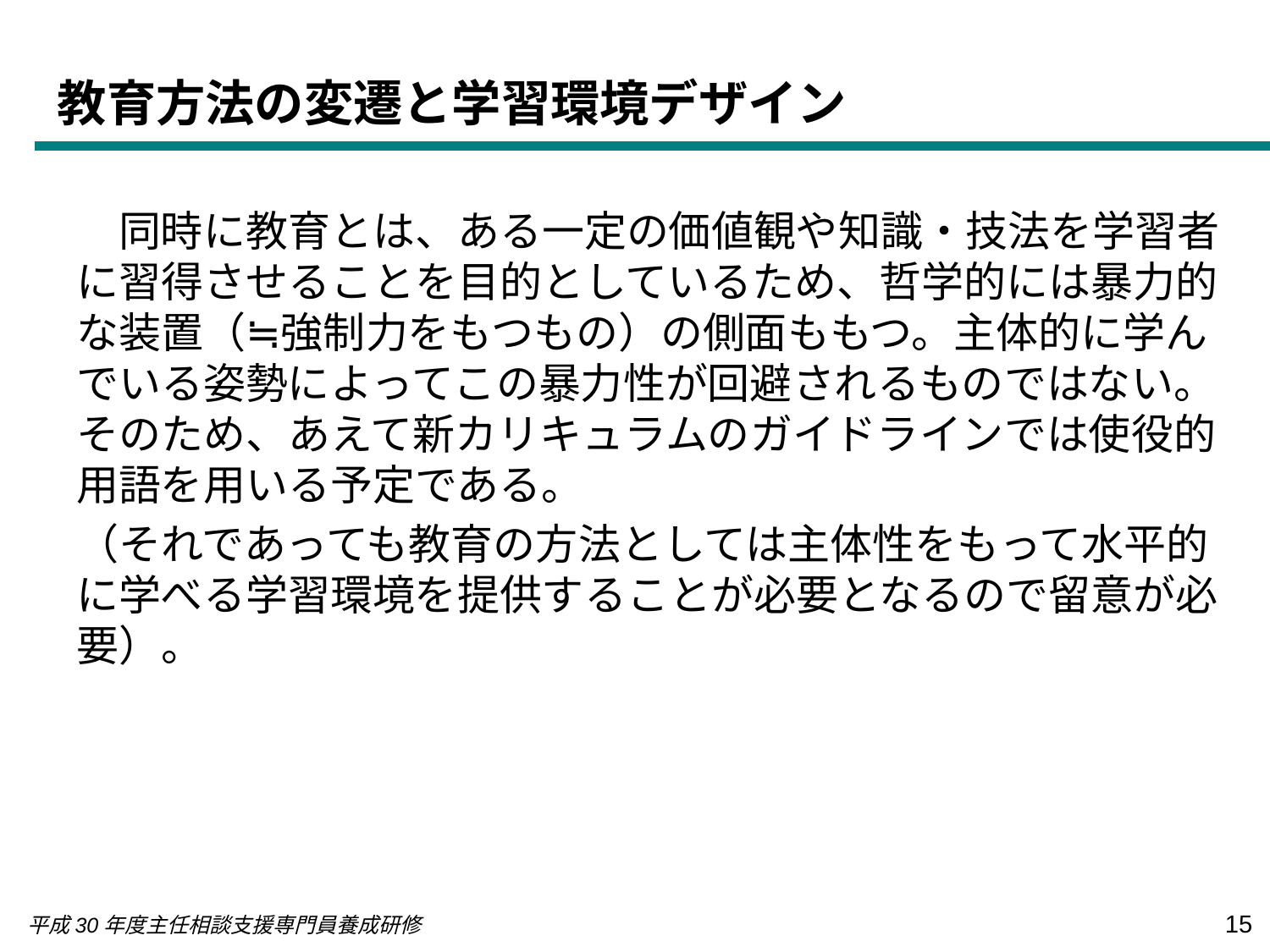

教育方法の変遷と学習環境デザイン
　同時に教育とは、ある一定の価値観や知識・技法を学習者に習得させることを目的としているため、哲学的には暴力的な装置（≒強制力をもつもの）の側面ももつ。主体的に学んでいる姿勢によってこの暴力性が回避されるものではない。そのため、あえて新カリキュラムのガイドラインでは使役的用語を用いる予定である。
（それであっても教育の方法としては主体性をもって水平的に学べる学習環境を提供することが必要となるので留意が必要）。
15
平成30年度主任相談支援専門員養成研修